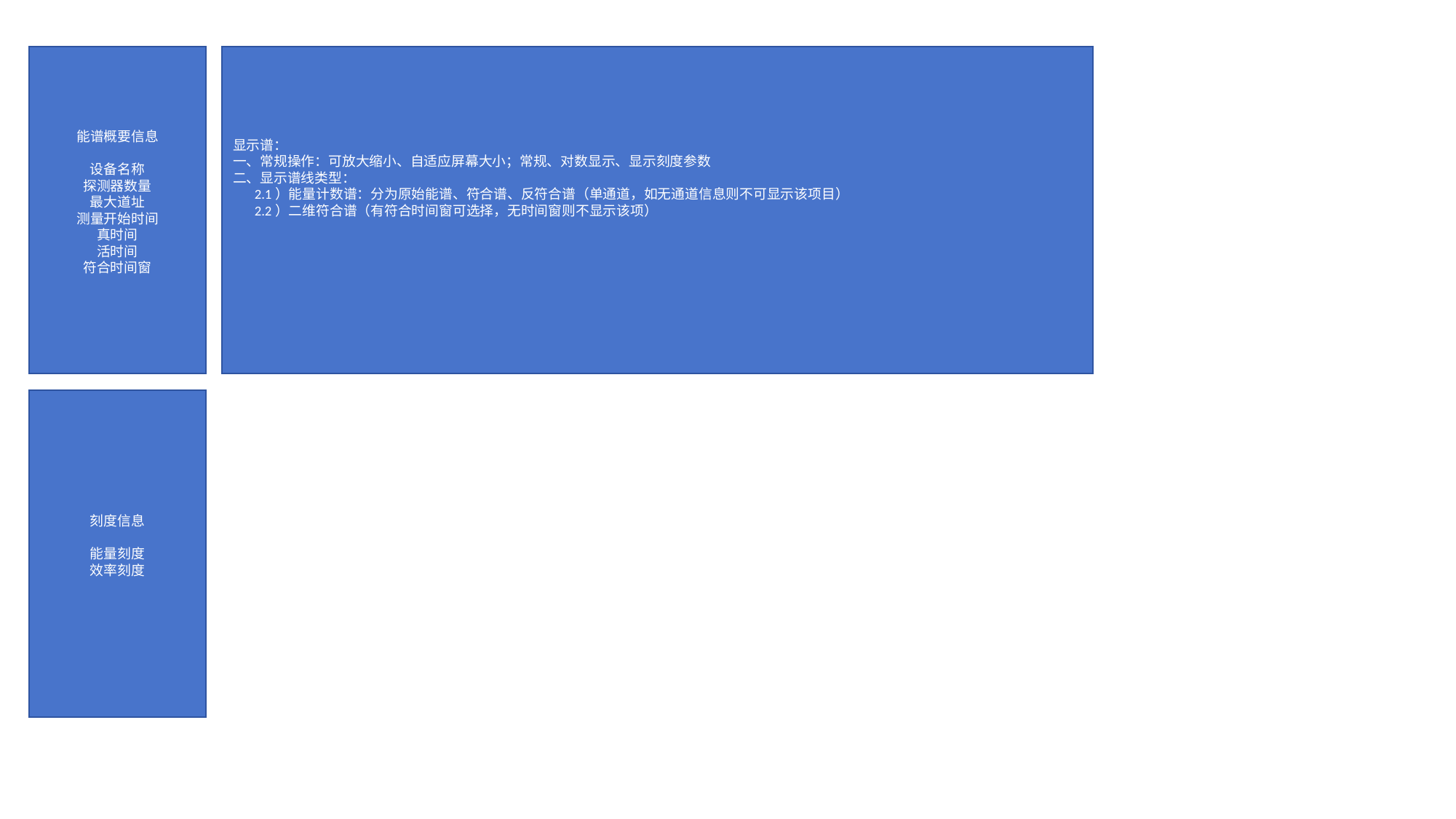

能谱概要信息

设备名称
探测器数量
最大道址
测量开始时间
真时间
活时间
符合时间窗

显示谱：
一、常规操作：可放大缩小、自适应屏幕大小；常规、对数显示、显示刻度参数
二、显示谱线类型：
       2.1）能量计数谱：分为原始能谱、符合谱、反符合谱（单通道，如无通道信息则不可显示该项目）
       2.2）二维符合谱（有符合时间窗可选择，无时间窗则不显示该项）

刻度信息

能量刻度
效率刻度